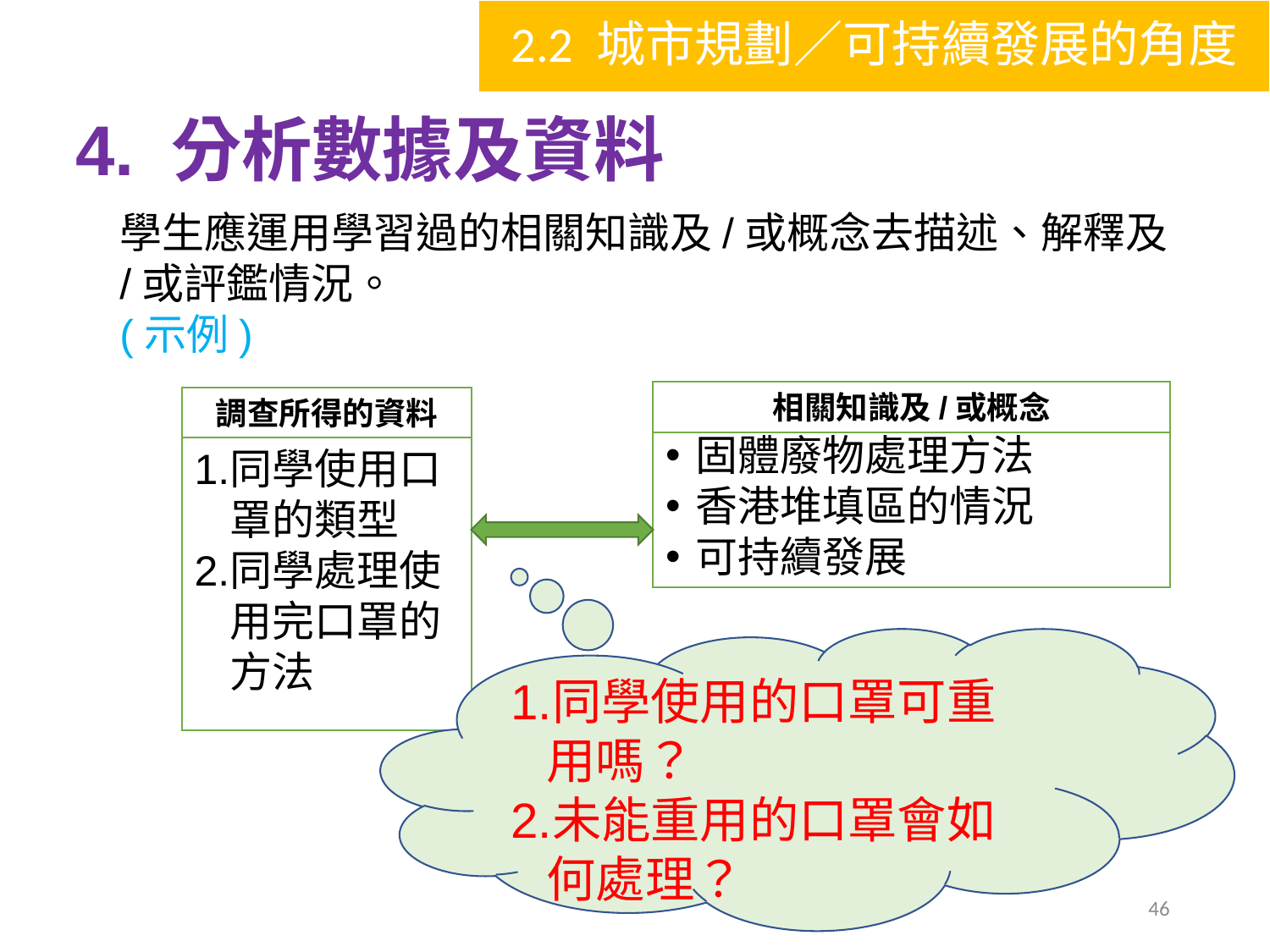

2.2 城市規劃／可持續發展的角度
# 4. 分析數據及資料
學生應運用學習過的相關知識及/或概念去描述、解釋及/或評鑑情況。
(示例)
相關知識及/或概念
調查所得的資料
固體廢物處理方法
香港堆填區的情況
可持續發展
同學使用口罩的類型
同學處理使用完口罩的方法

同學使用的口罩可重用嗎？
未能重用的口罩會如何處理？
46